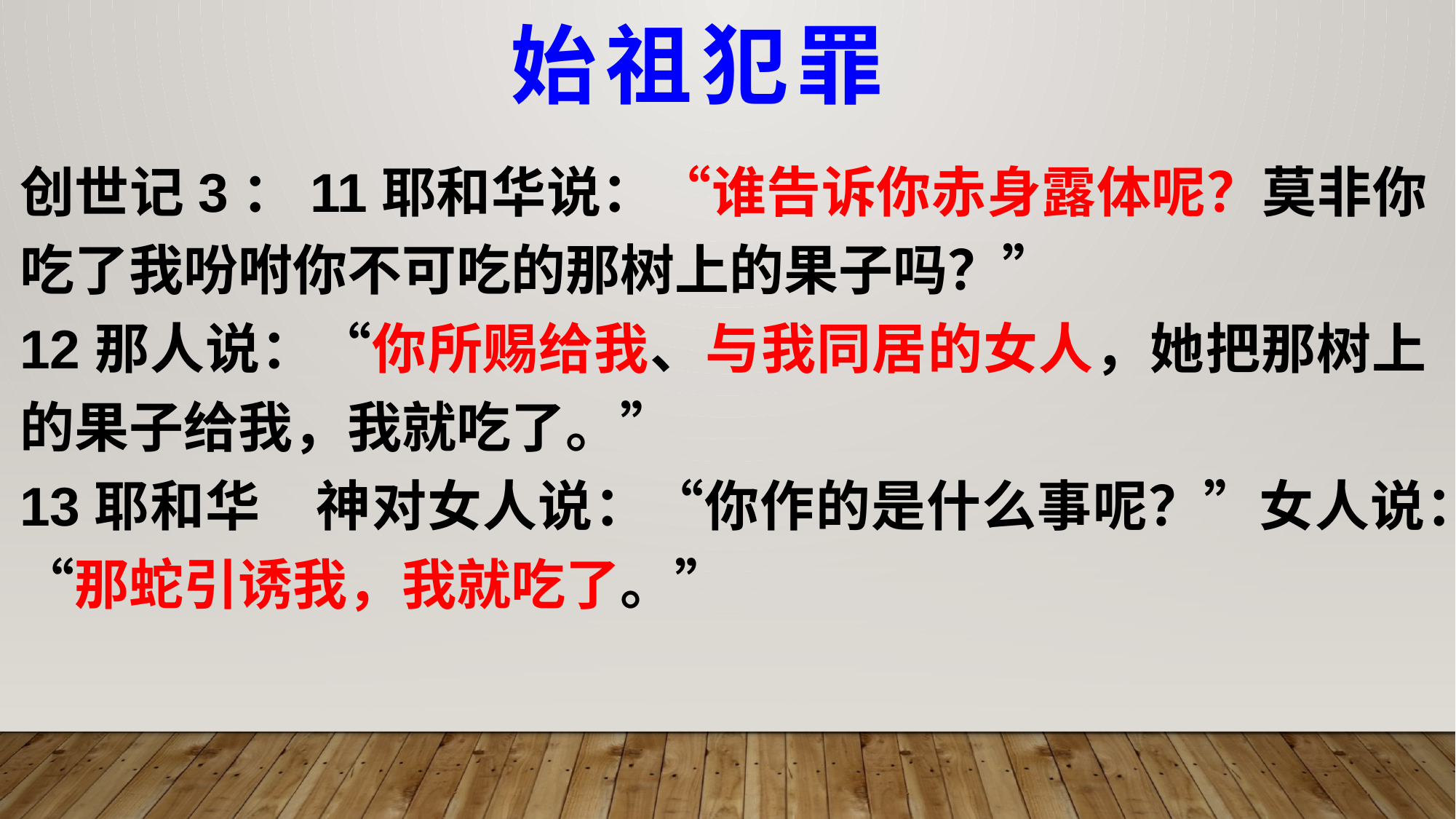

始祖犯罪
创世记3：11耶和华说：“谁告诉你赤身露体呢？莫非你吃了我吩咐你不可吃的那树上的果子吗？”
12那人说：“你所赐给我、与我同居的女人，她把那树上的果子给我，我就吃了。”
13耶和华　神对女人说：“你作的是什么事呢？”女人说：“那蛇引诱我，我就吃了。”